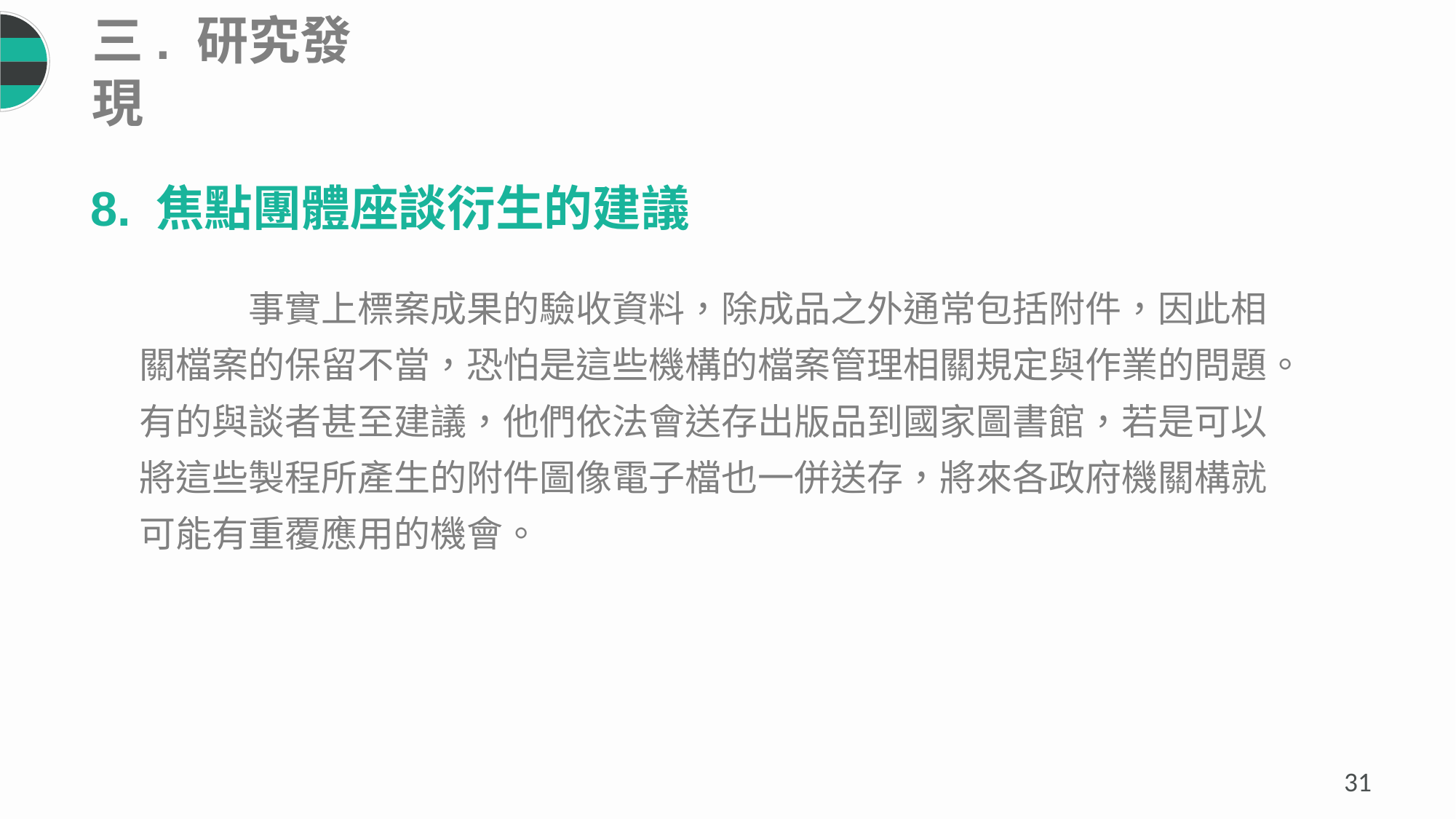

三. 研究發現
8. 焦點團體座談衍生的建議
	事實上標案成果的驗收資料，除成品之外通常包括附件，因此相關檔案的保留不當，恐怕是這些機構的檔案管理相關規定與作業的問題。有的與談者甚至建議，他們依法會送存出版品到國家圖書館，若是可以將這些製程所產生的附件圖像電子檔也一併送存，將來各政府機關構就可能有重覆應用的機會。
31